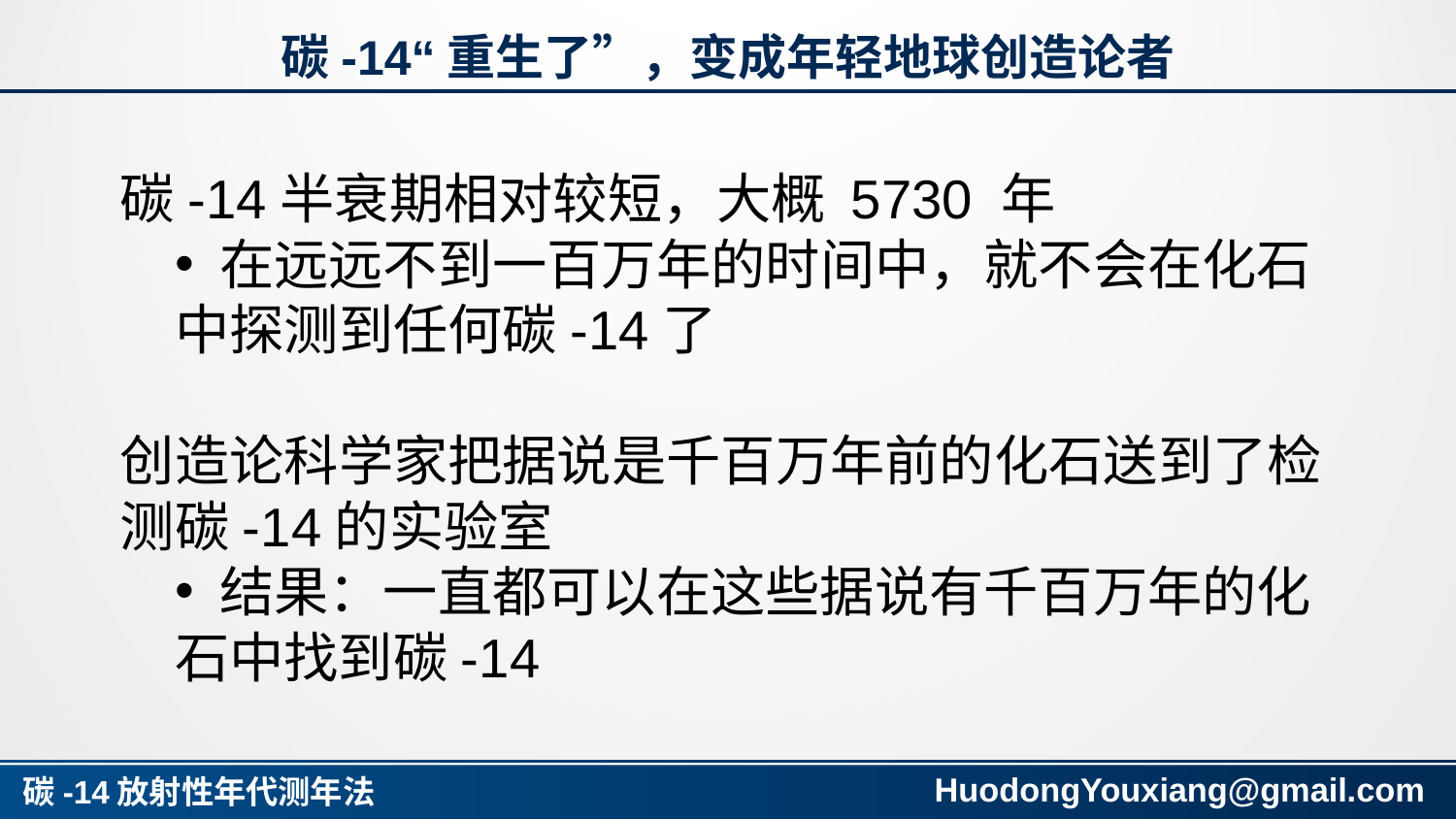

# 碳-14“重生了”，变成年轻地球创造论者
碳-14半衰期相对较短，大概 5730 年
 在远远不到一百万年的时间中，就不会在化石中探测到任何碳-14了

创造论科学家把据说是千百万年前的化石送到了检测碳-14的实验室
 结果：一直都可以在这些据说有千百万年的化石中找到碳-14